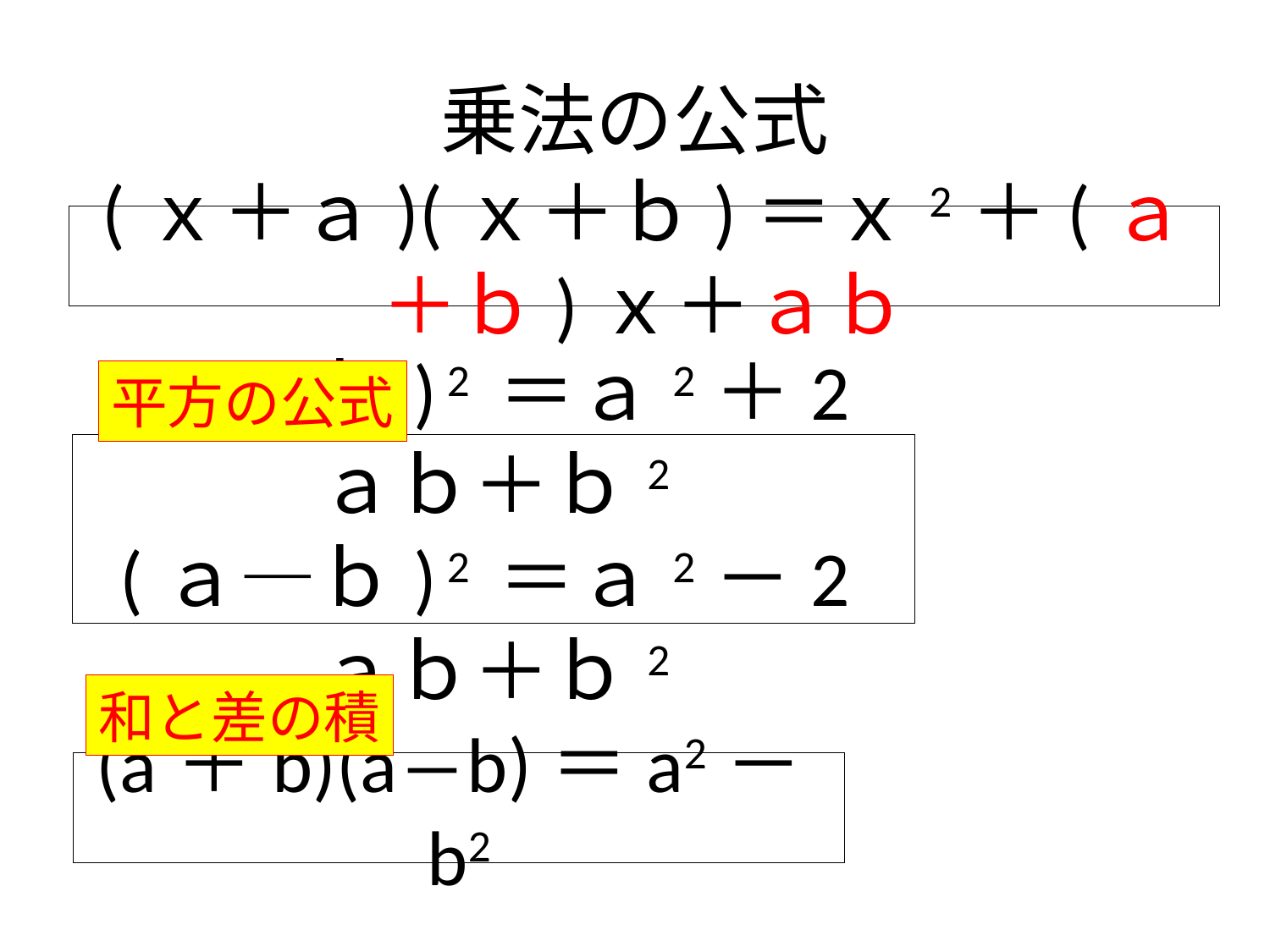

# 乗法の公式
(ｘ＋ａ)(ｘ＋ｂ)＝ｘ2＋(ａ＋ｂ)ｘ＋ａｂ
平方の公式
(ａ＋ｂ) 2 ＝ａ2＋2ａｂ＋ｂ2
(ａ―ｂ) 2 ＝ａ2－2ａｂ＋ｂ2
和と差の積
(a＋b)(a―b)＝a2－b2